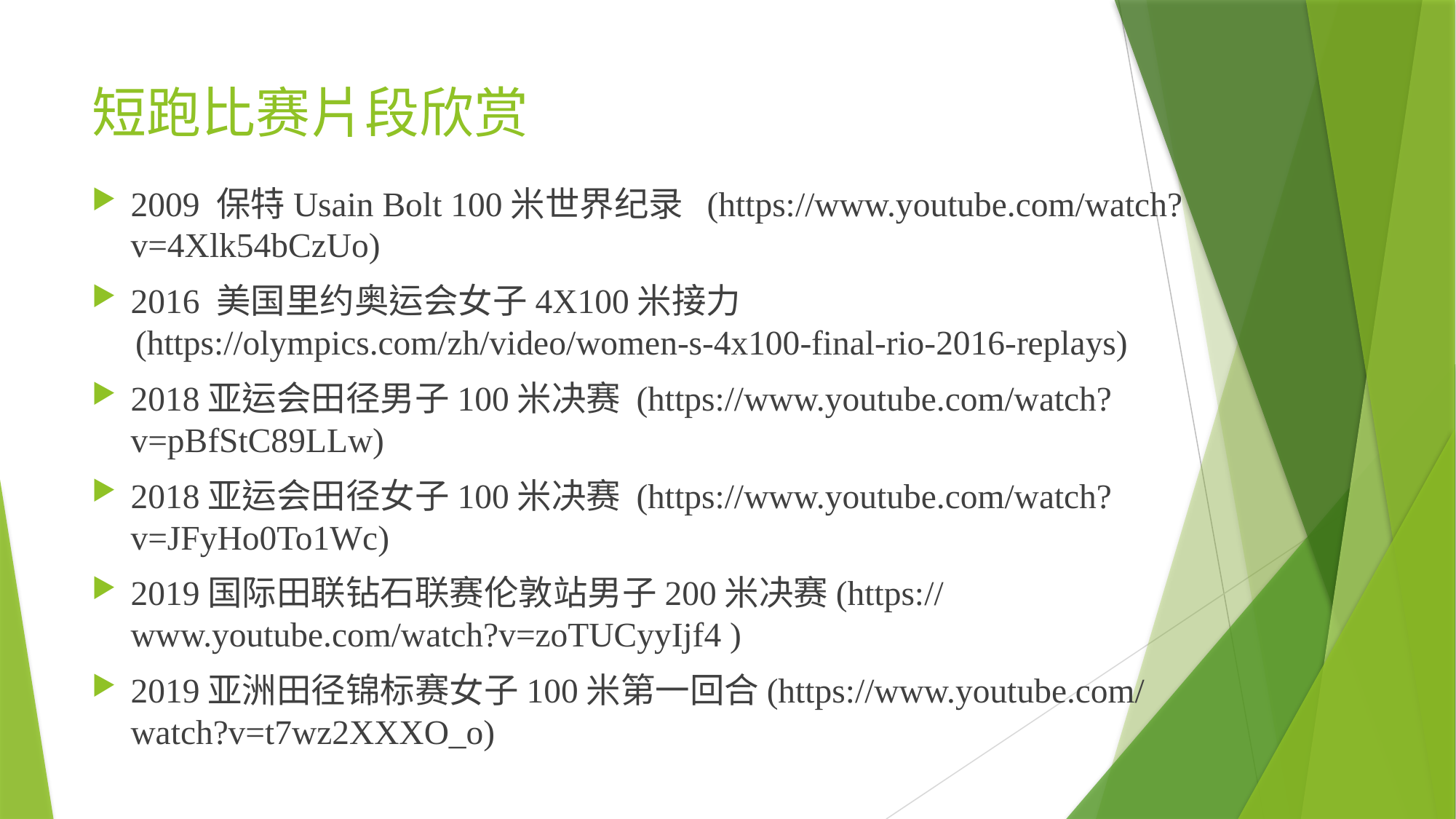

# 短跑比赛片段欣赏
2009 保特Usain Bolt 100米世界纪录  (https://www.youtube.com/watch?v=4Xlk54bCzUo)
2016 美国里约奥运会女子4X100米接力
     (https://olympics.com/zh/video/women-s-4x100-final-rio-2016-replays)
2018亚运会田径男子100米决赛 (https://www.youtube.com/watch?v=pBfStC89LLw)
2018亚运会田径女子100米决赛 (https://www.youtube.com/watch?v=JFyHo0To1Wc)
2019国际田联钻石联赛伦敦站男子200米决赛(https://www.youtube.com/watch?v=zoTUCyyIjf4 )
2019亚洲田径锦标赛女子100米第一回合(https://www.youtube.com/watch?v=t7wz2XXXO_o)